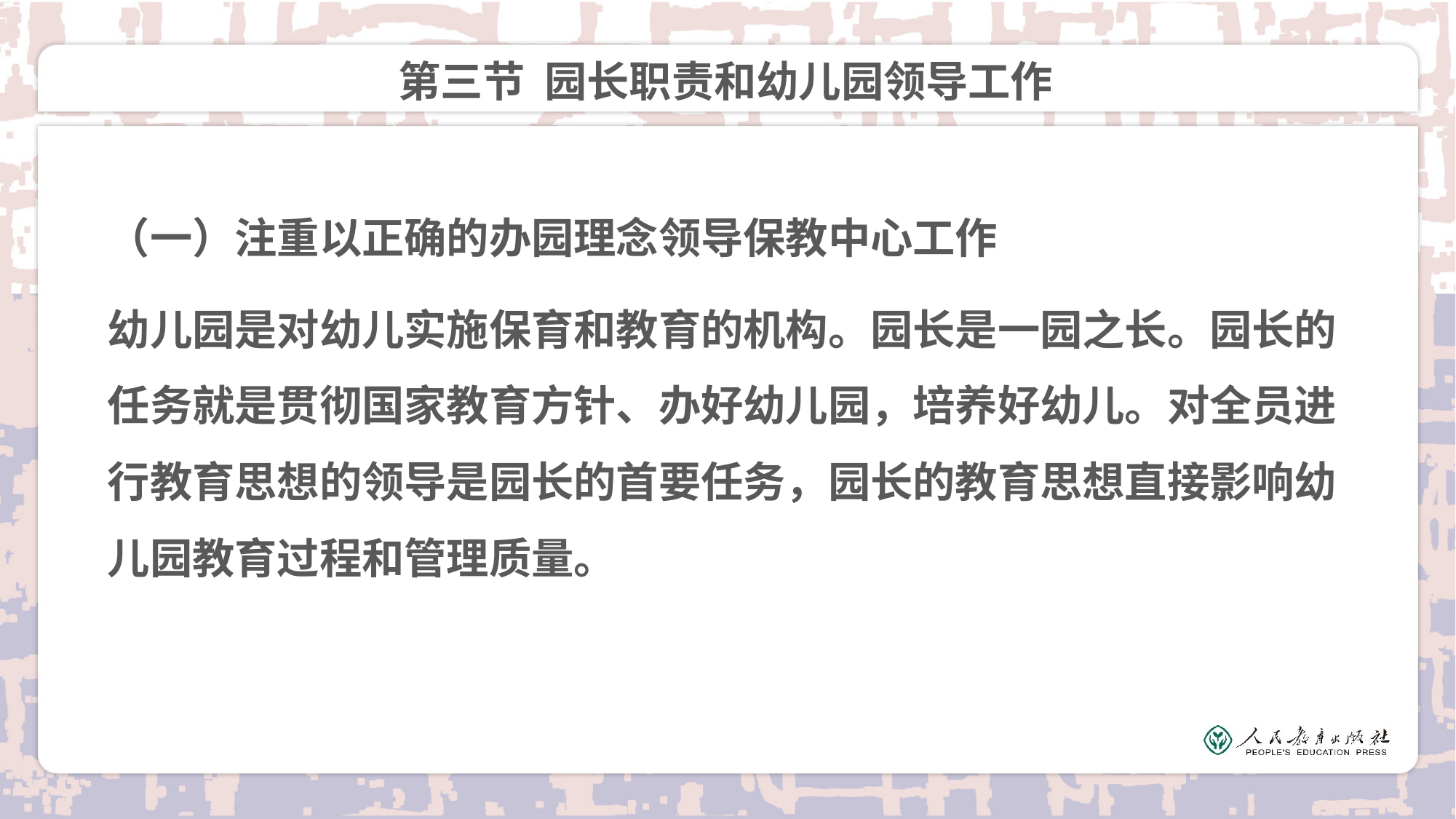

# 第三节  园长职责和幼儿园领导工作
（一）注重以正确的办园理念领导保教中心工作
幼儿园是对幼儿实施保育和教育的机构。园长是一园之长。园长的任务就是贯彻国家教育方针、办好幼儿园，培养好幼儿。对全员进行教育思想的领导是园长的首要任务，园长的教育思想直接影响幼儿园教育过程和管理质量。